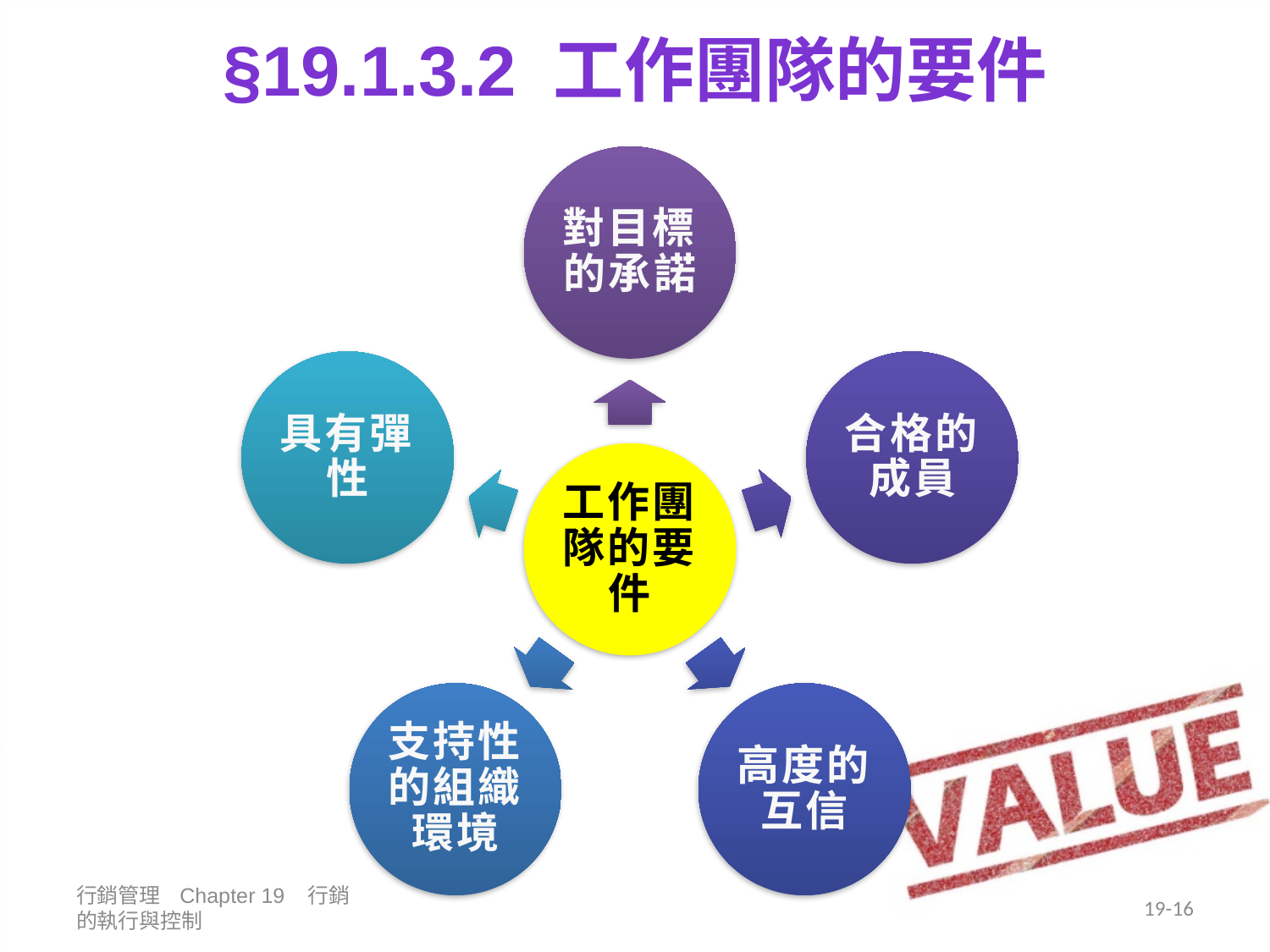

# §19.1.3.2 工作團隊的要件
工作團隊的要件

對目標的承諾

合格的成員

高度的互信

支持性的組織環境

具有彈性
行銷管理   Chapter 19   行銷的執行與控制
19-16